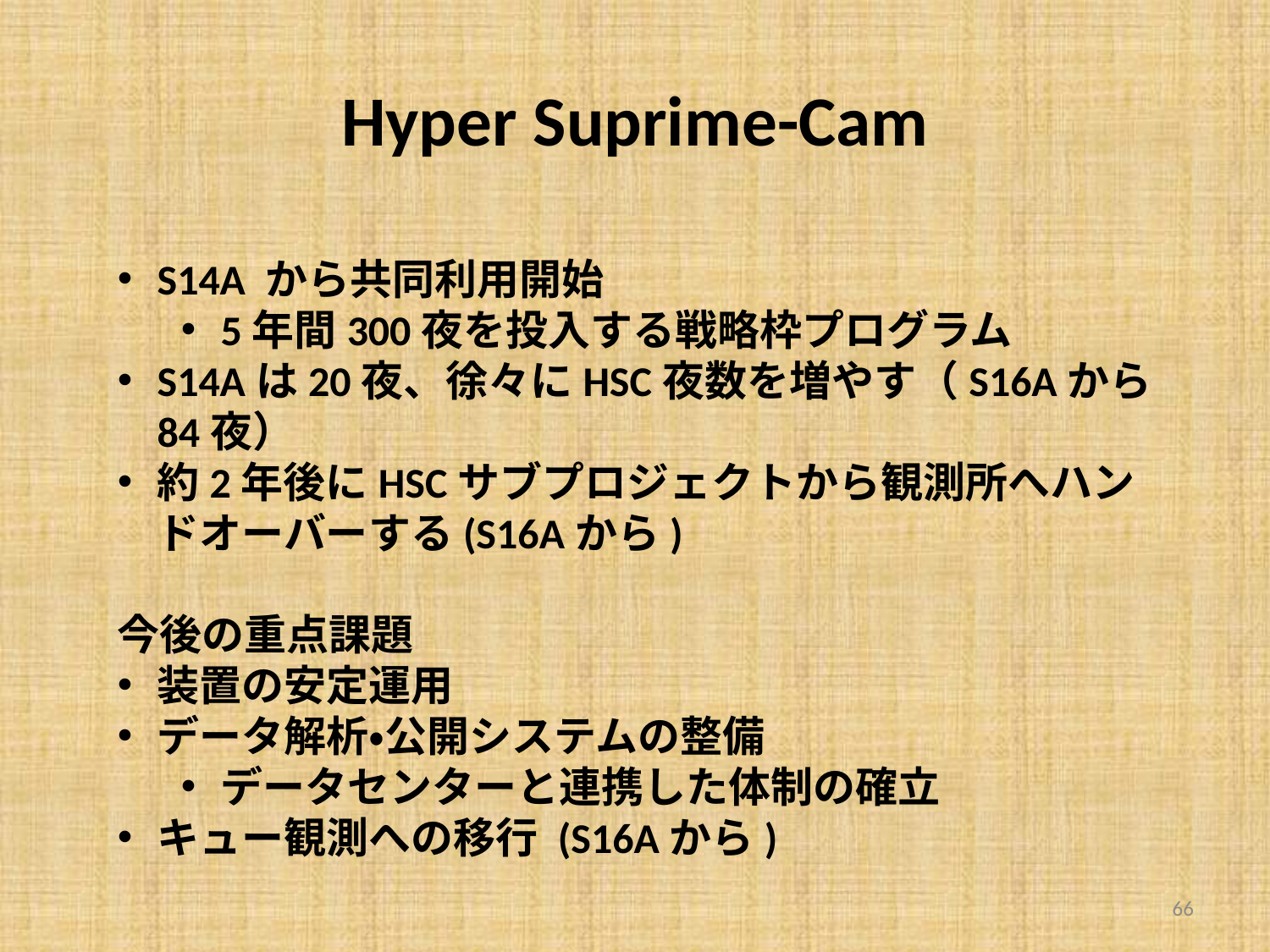

# Hyper Suprime-Cam
S14A から共同利用開始
5年間300夜を投入する戦略枠プログラム
S14Aは20夜、徐々にHSC夜数を増やす（S16Aから84夜）
約2年後にHSCサブプロジェクトから観測所へハンドオーバーする(S16Aから)

今後の重点課題
装置の安定運用
データ解析・公開システムの整備
データセンターと連携した体制の確立
キュー観測への移行 (S16Aから)
66